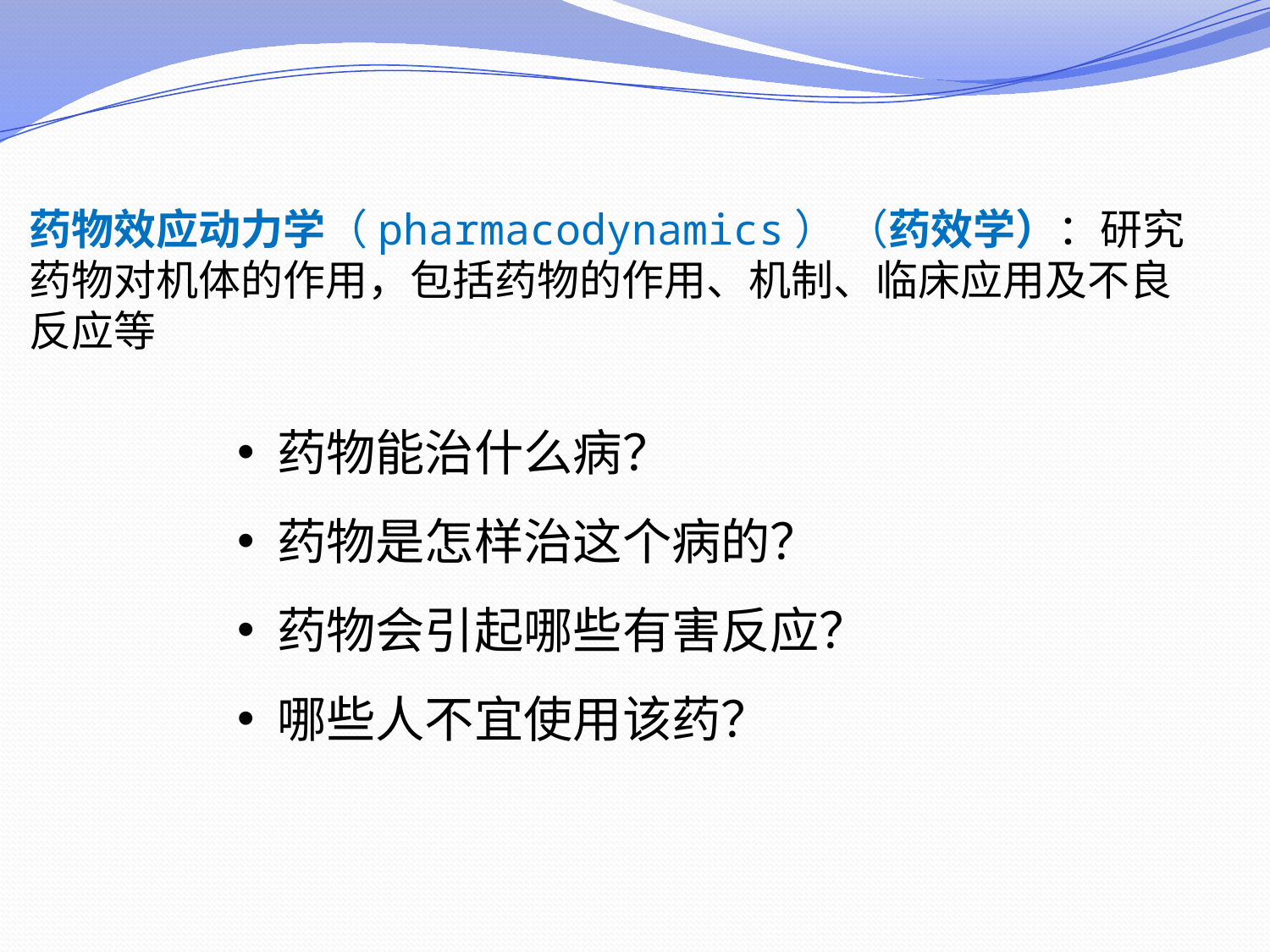

药物效应动力学（pharmacodynamics） （药效学）：研究药物对机体的作用，包括药物的作用、机制、临床应用及不良反应等
药物能治什么病？
药物是怎样治这个病的？
药物会引起哪些有害反应？
哪些人不宜使用该药？